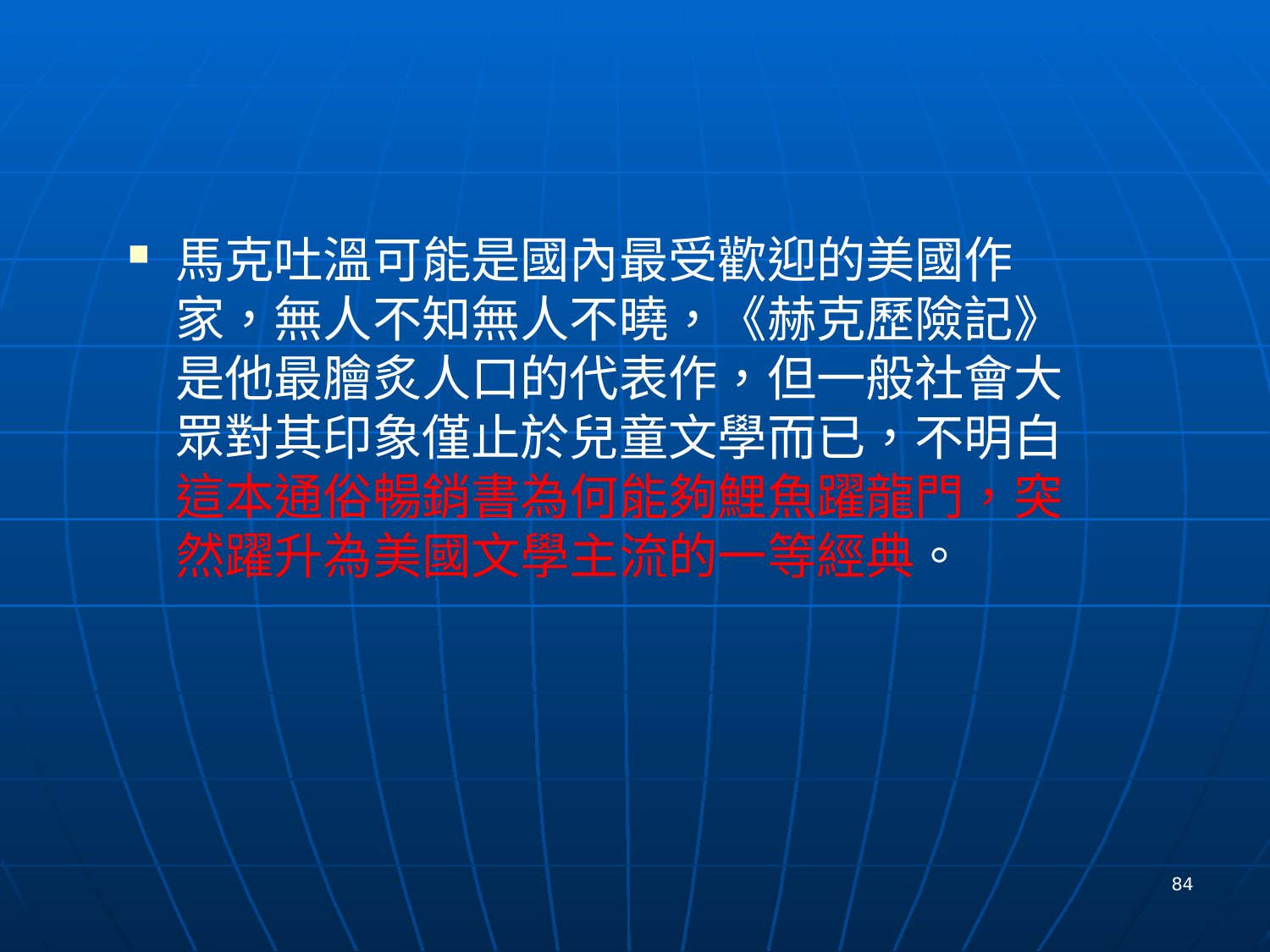

馬克吐溫可能是國內最受歡迎的美國作家，無人不知無人不曉，《赫克歷險記》是他最膾炙人口的代表作，但一般社會大眾對其印象僅止於兒童文學而已，不明白這本通俗暢銷書為何能夠鯉魚躍龍門，突然躍升為美國文學主流的一等經典。

84